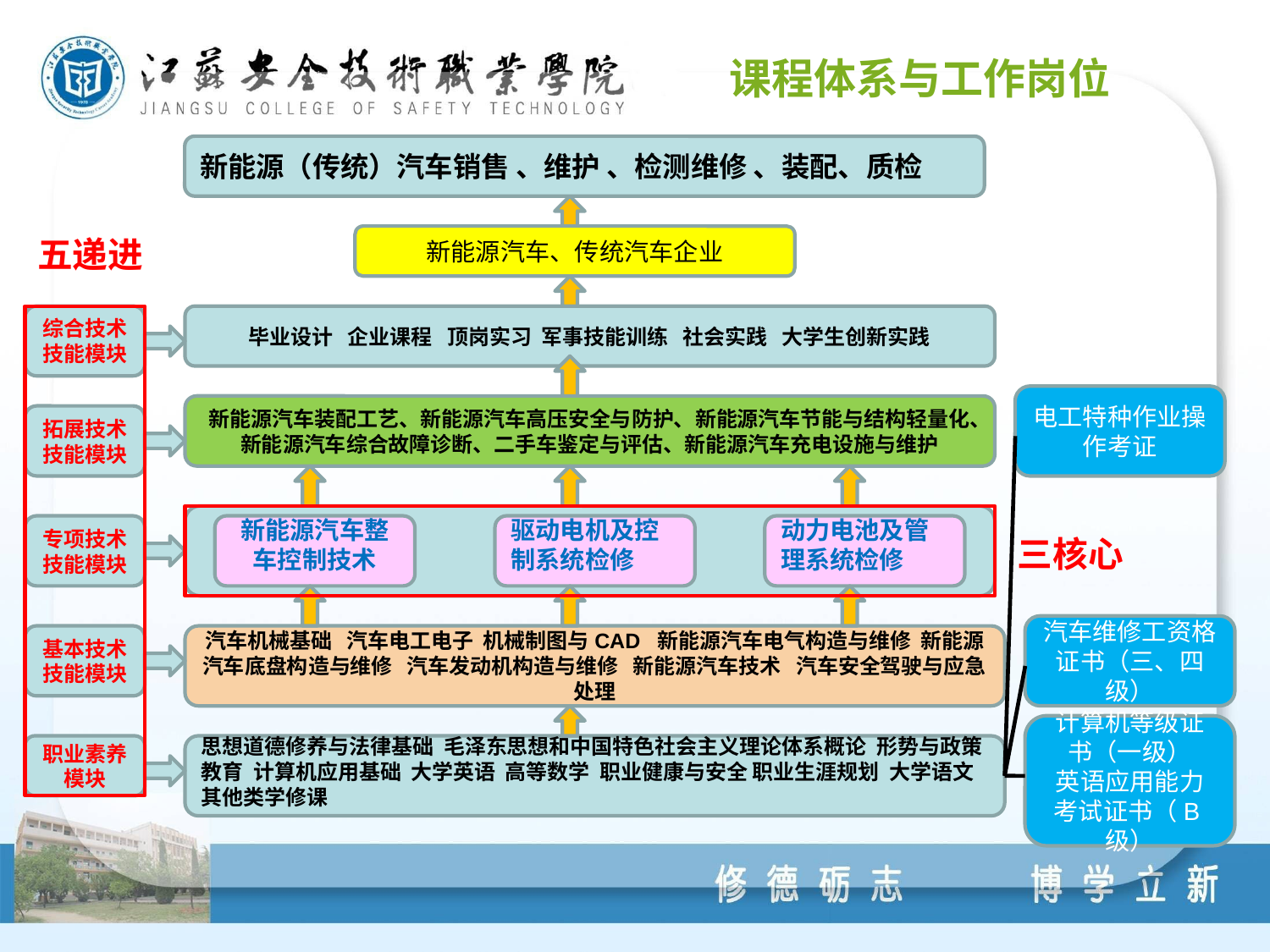

课程体系与工作岗位

新能源（传统）汽车销售 、维护 、检测维修 、装配、质检

新能源汽车、传统汽车企业

综合技术技能模块
毕业设计   企业课程   顶岗实习  军事技能训练   社会实践   大学生创新实践

新能源汽车装配工艺、新能源汽车高压安全与防护、新能源汽车节能与结构轻量化、
新能源汽车综合故障诊断、二手车鉴定与评估、新能源汽车充电设施与维护
拓展技术技能模块

专项技术技能模块

新能源汽车整车控制技术

驱动电机及控制系统检修

动力电池及管理系统检修

基本技术技能模块
汽车机械基础   汽车电工电子  机械制图与CAD  新能源汽车电气构造与维修  新能源汽车底盘构造与维修   汽车发动机构造与维修   新能源汽车技术   汽车安全驾驶与应急处理

计算机等级证书（一级）
英语应用能力考试证书（B级）
职业素养模块

思想道德修养与法律基础  毛泽东思想和中国特色社会主义理论体系概论  形势与政策教育  计算机应用基础  大学英语  高等数学  职业健康与安全 职业生涯规划  大学语文  其他类学修课

五递进

电工特种作业操作考证

三核心
汽车维修工资格证书（三、四级）